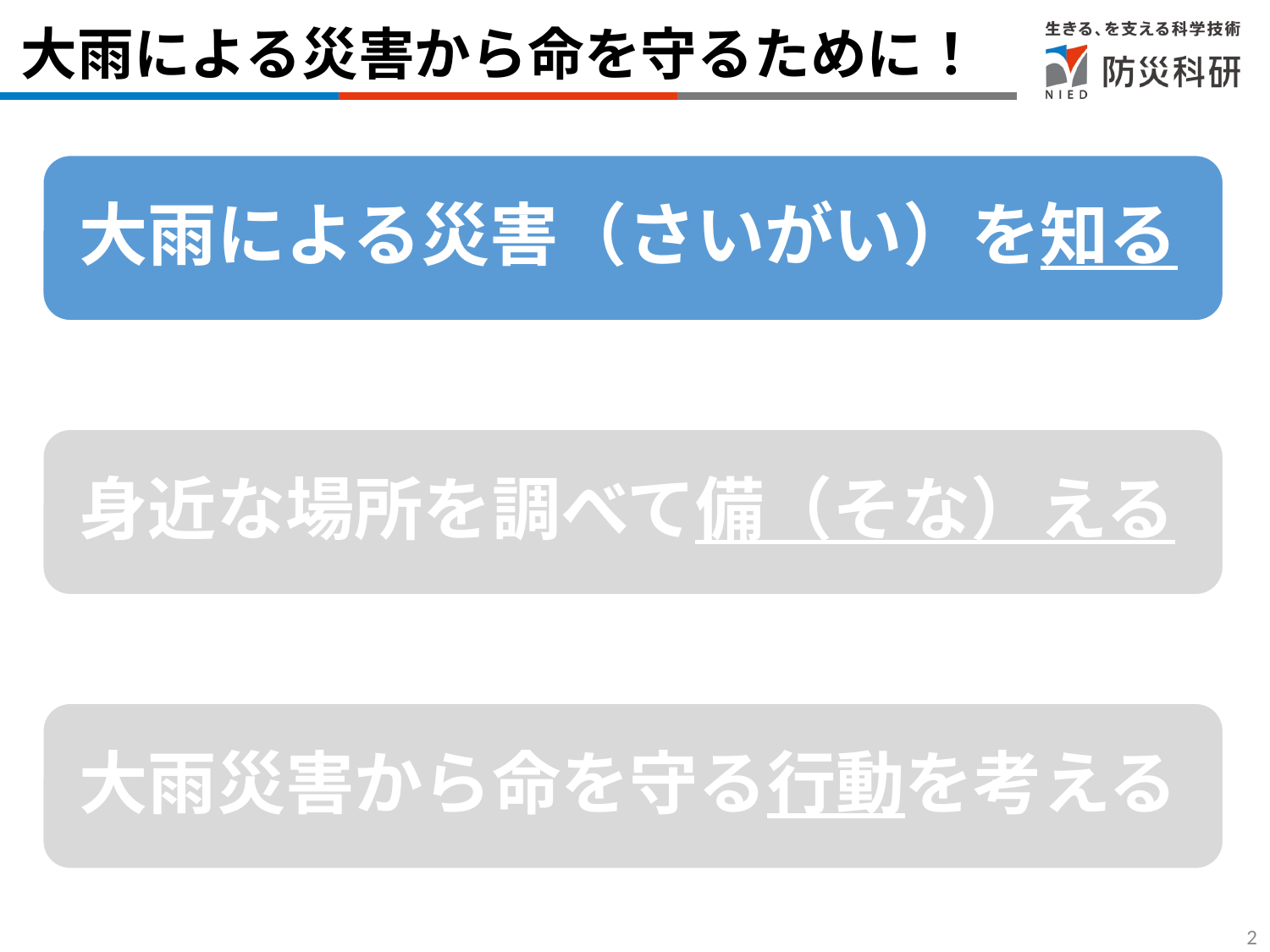

# 大雨による災害から命を守るために！
大雨による災害（さいがい）を知る
身近な場所を調べて備（そな）える
大雨災害から命を守る行動を考える
2